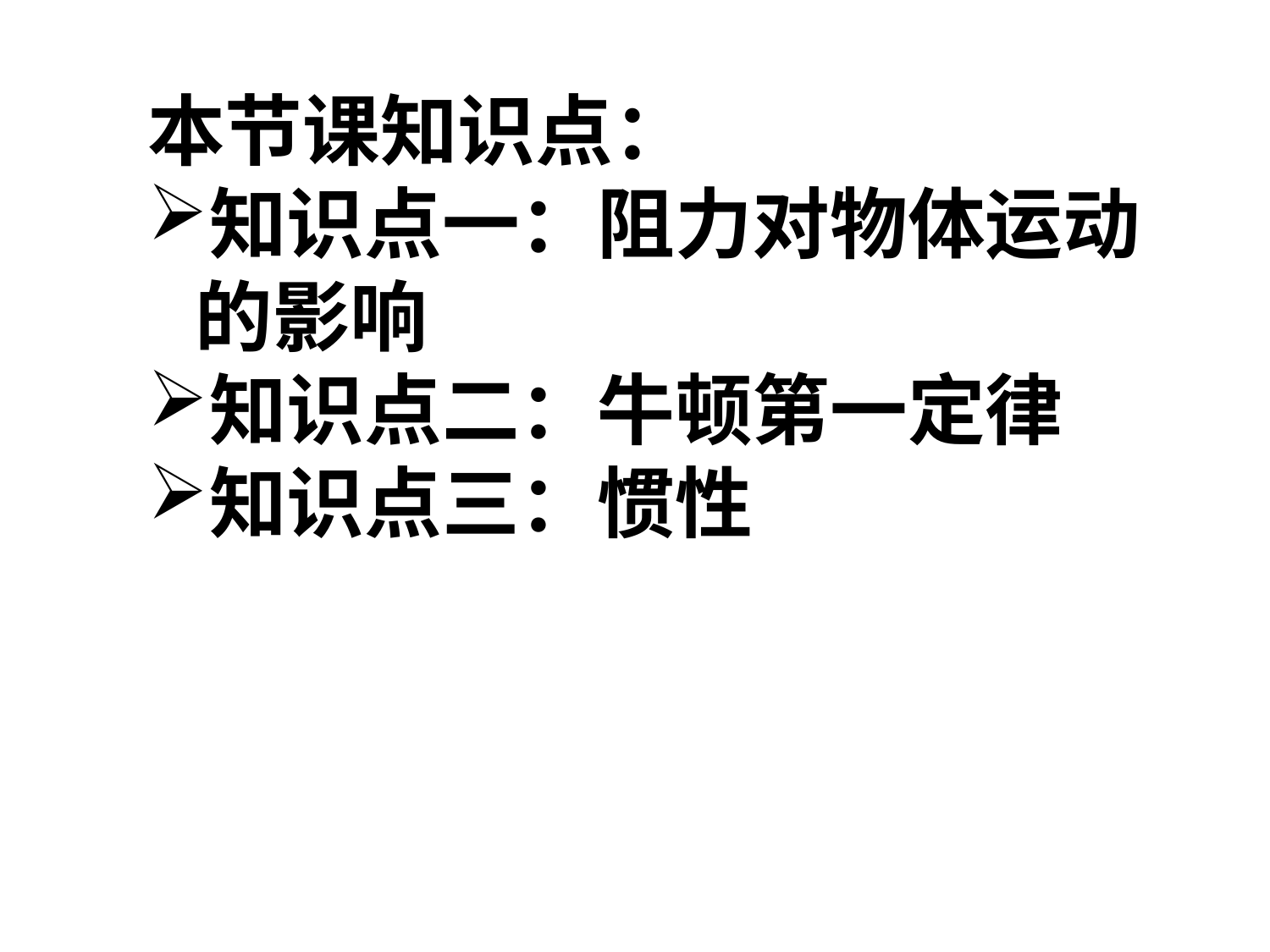

本节课知识点：
知识点一：阻力对物体运动的影响
知识点二：牛顿第一定律
知识点三：惯性